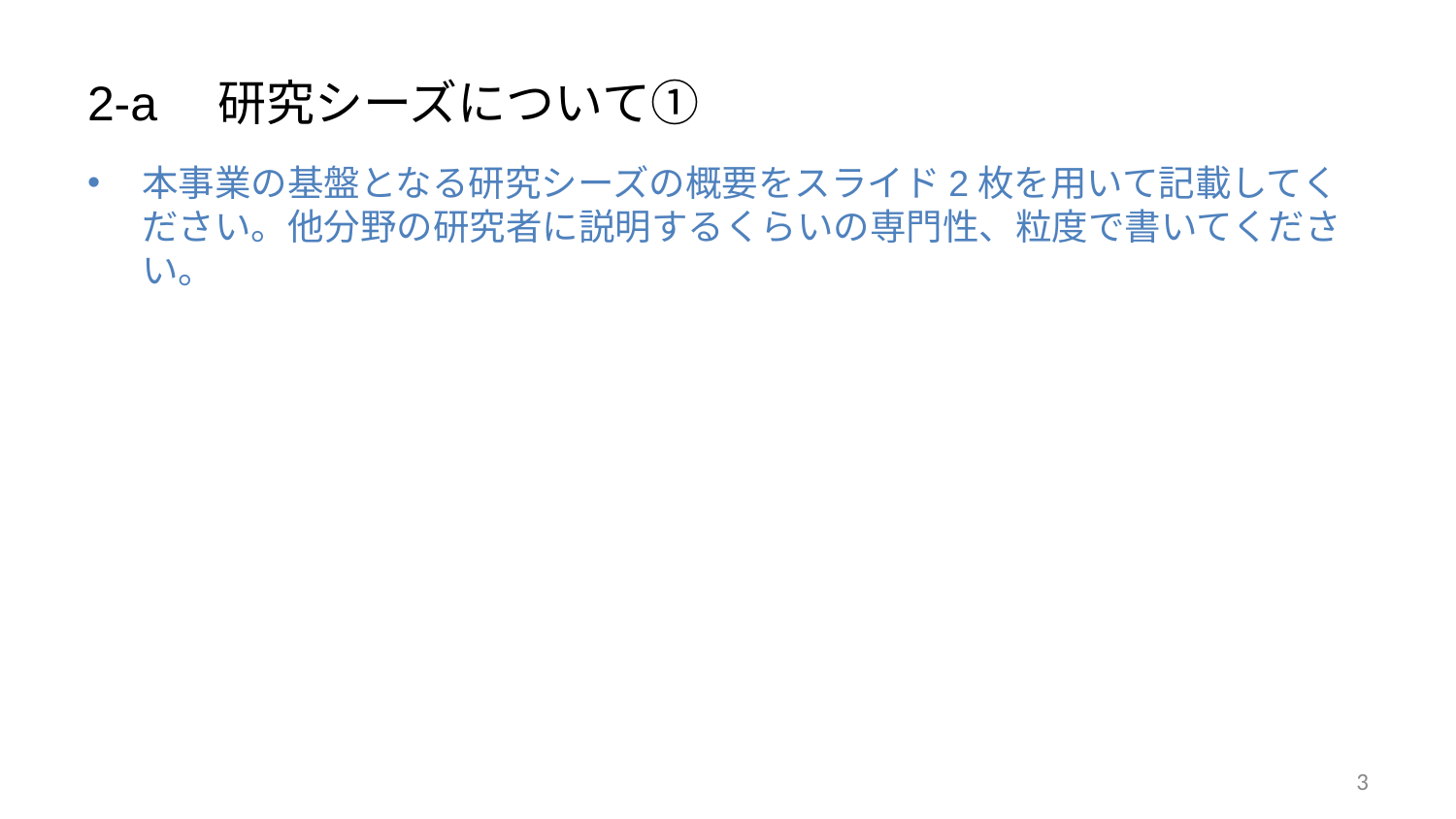

# 2-a　研究シーズについて①
本事業の基盤となる研究シーズの概要をスライド2枚を用いて記載してください。他分野の研究者に説明するくらいの専門性、粒度で書いてください。

3